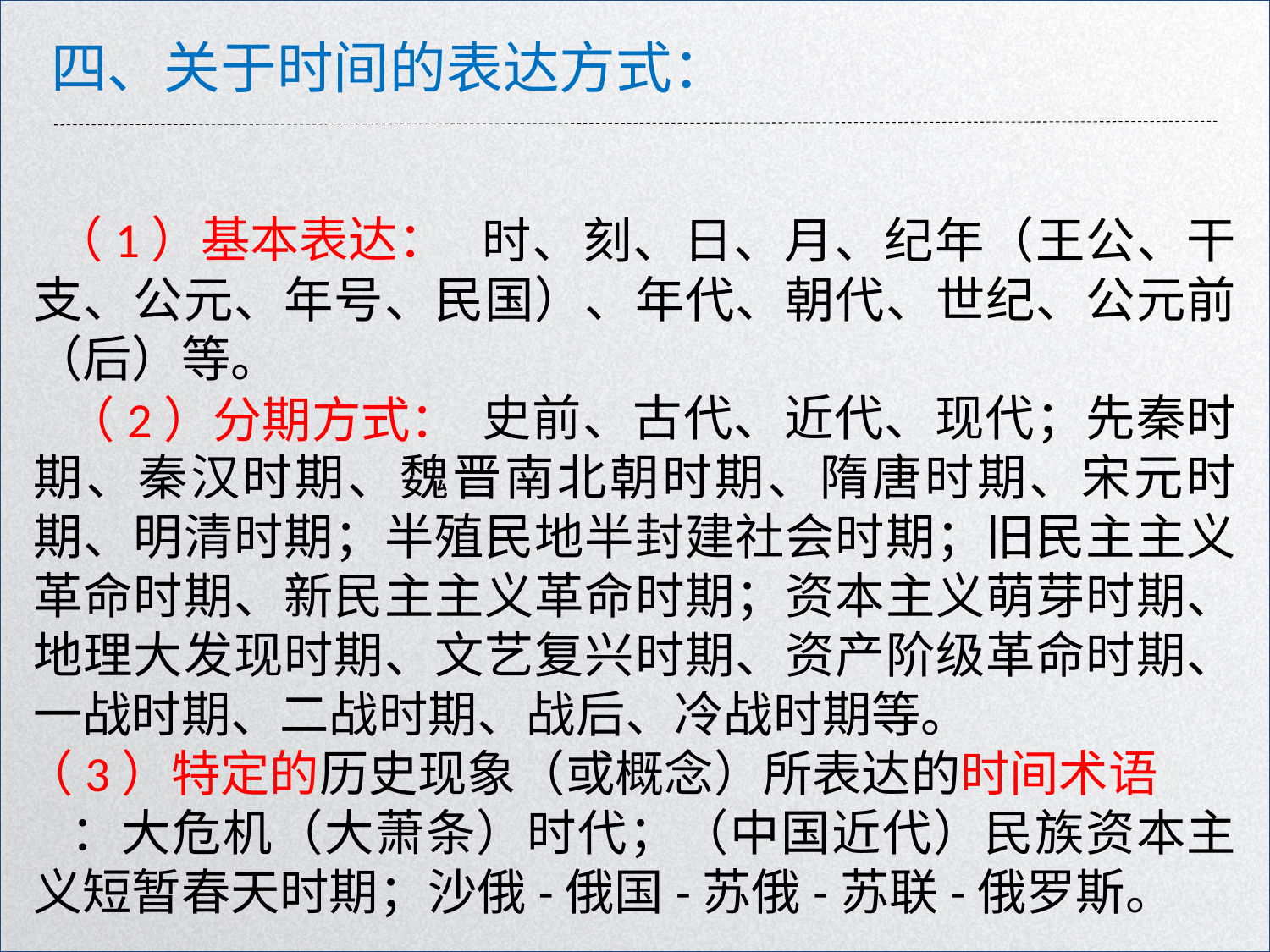

四、关于时间的表达方式：

                                 时、刻、日、月、纪年（王公、干支、公元、年号、民国）、年代、朝代、世纪、公元前（后）等。
                                 史前、古代、近代、现代；先秦时期、秦汉时期、魏晋南北朝时期、隋唐时期、宋元时期、明清时期；半殖民地半封建社会时期；旧民主主义革命时期、新民主主义革命时期；资本主义萌芽时期、地理大发现时期、文艺复兴时期、资产阶级革命时期、一战时期、二战时期、战后、冷战时期等。

：大危机（大萧条）时代；（中国近代）民族资本主义短暂春天时期；沙俄-俄国-苏俄-苏联-俄罗斯。
（1）基本表达：
（2）分期方式：
（3）特定的历史现象（或概念）所表达的时间术语